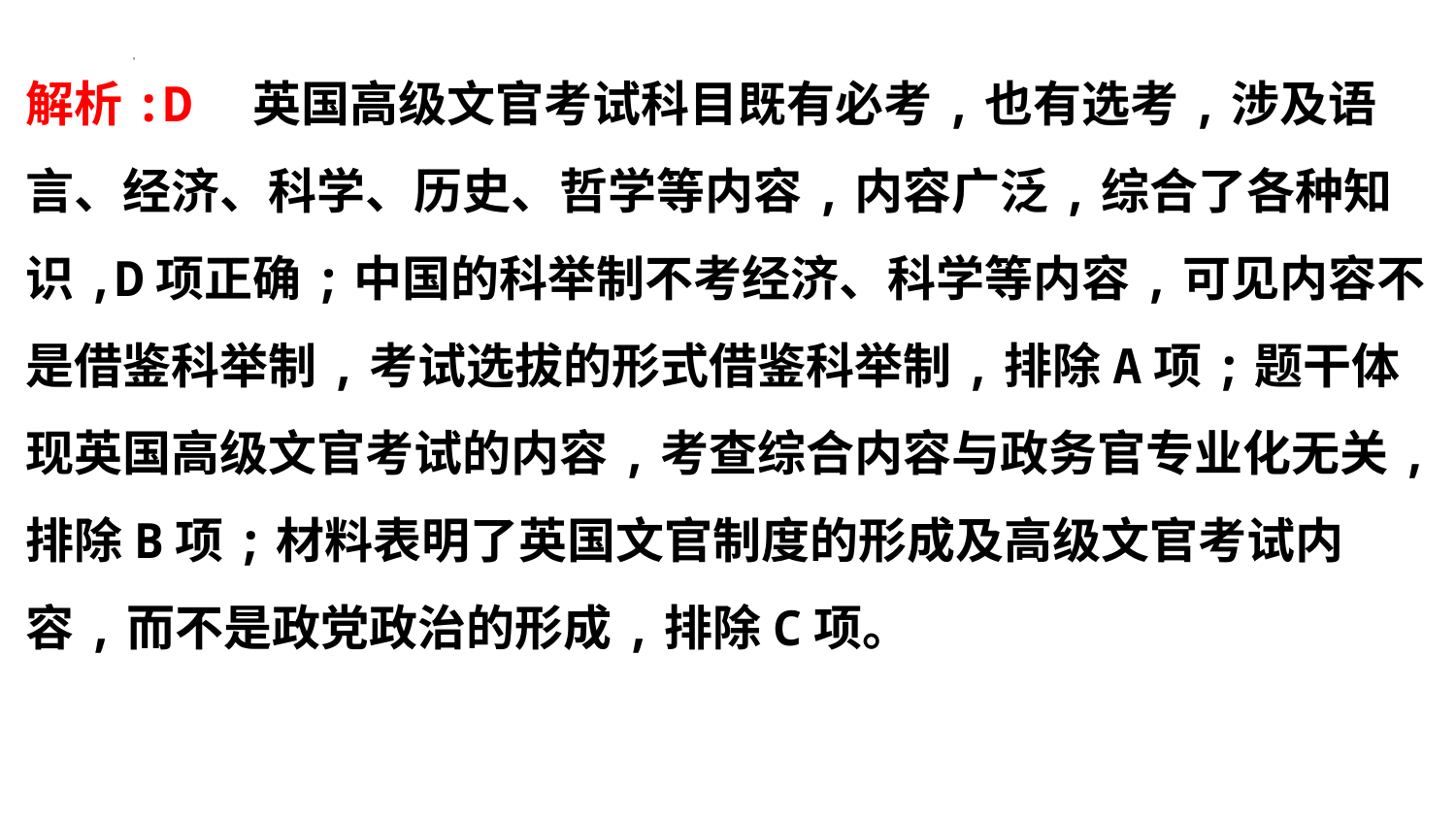

解析:D　英国高级文官考试科目既有必考,也有选考,涉及语言、经济、科学、历史、哲学等内容,内容广泛,综合了各种知识,D项正确;中国的科举制不考经济、科学等内容,可见内容不是借鉴科举制,考试选拔的形式借鉴科举制,排除A项;题干体现英国高级文官考试的内容,考查综合内容与政务官专业化无关,排除B项;材料表明了英国文官制度的形成及高级文官考试内容,而不是政党政治的形成,排除C项。